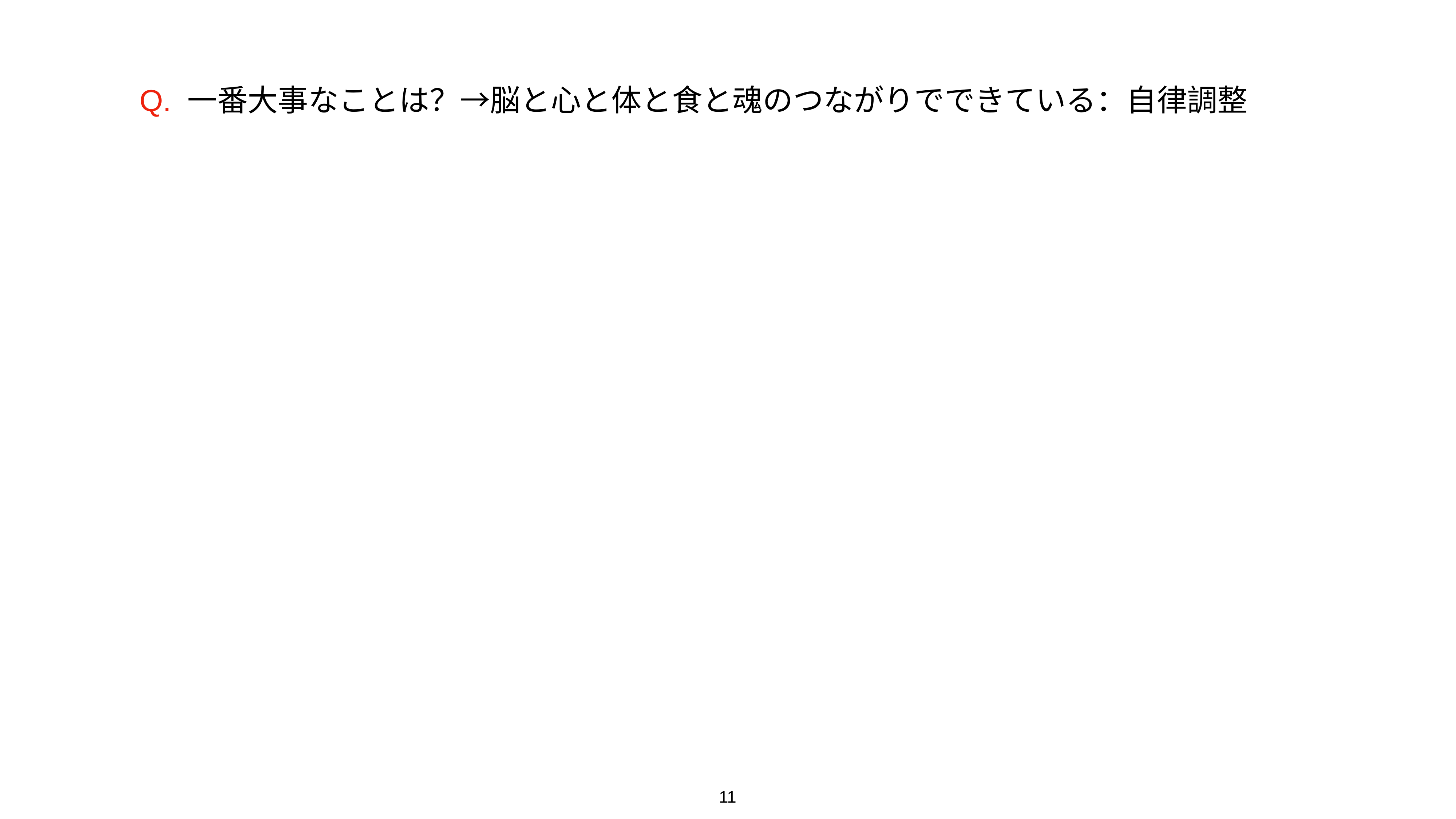

Q. 一番大事なことは？→脳と心と体と食と魂のつながりでできている：自律調整
11